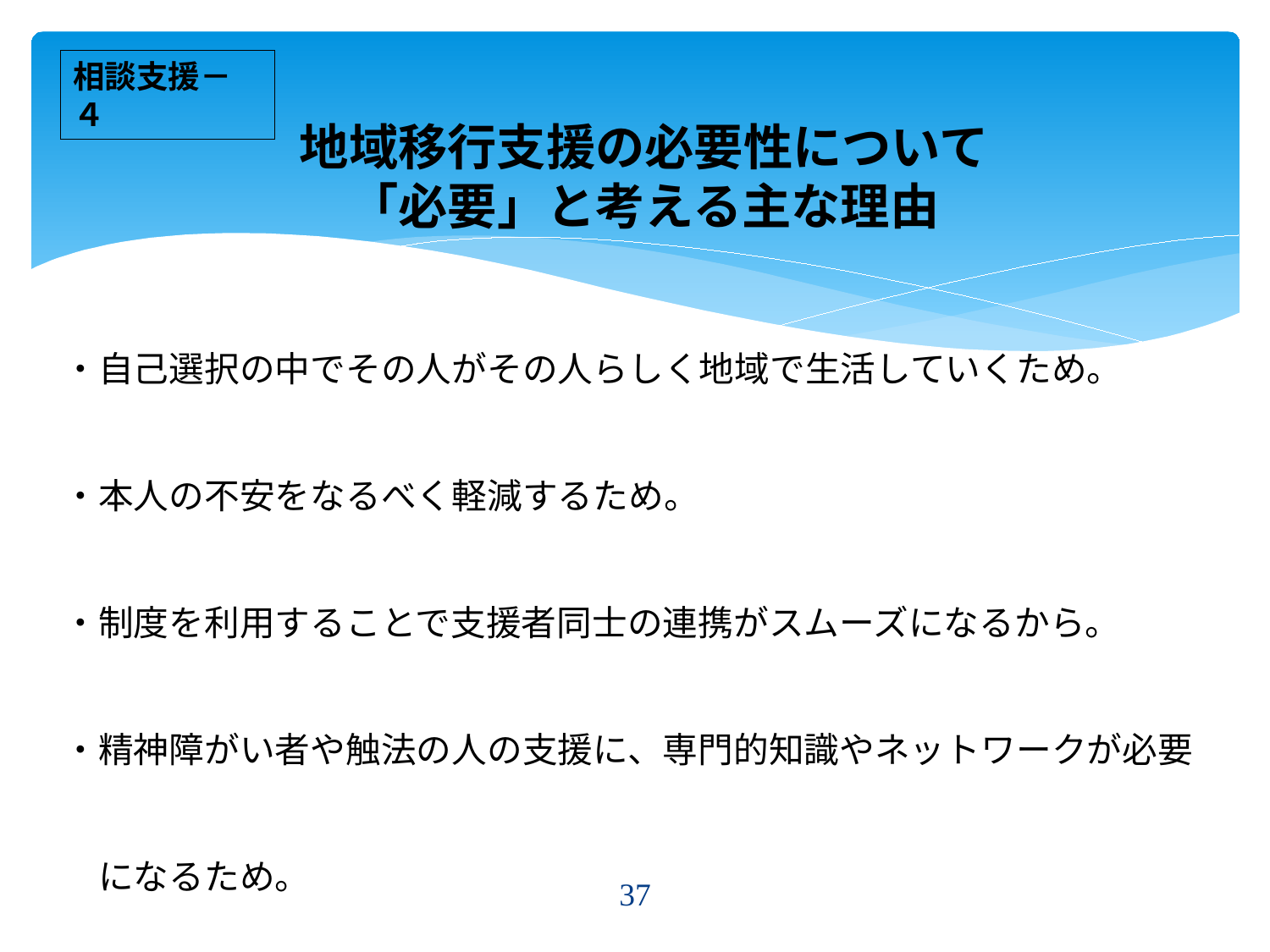

相談支援－４
# 地域移行支援の必要性について 「必要」と考える主な理由
・自己選択の中でその人がその人らしく地域で生活していくため。

・本人の不安をなるべく軽減するため。

・制度を利用することで支援者同士の連携がスムーズになるから。

・精神障がい者や触法の人の支援に、専門的知識やネットワークが必要
　になるため。
37